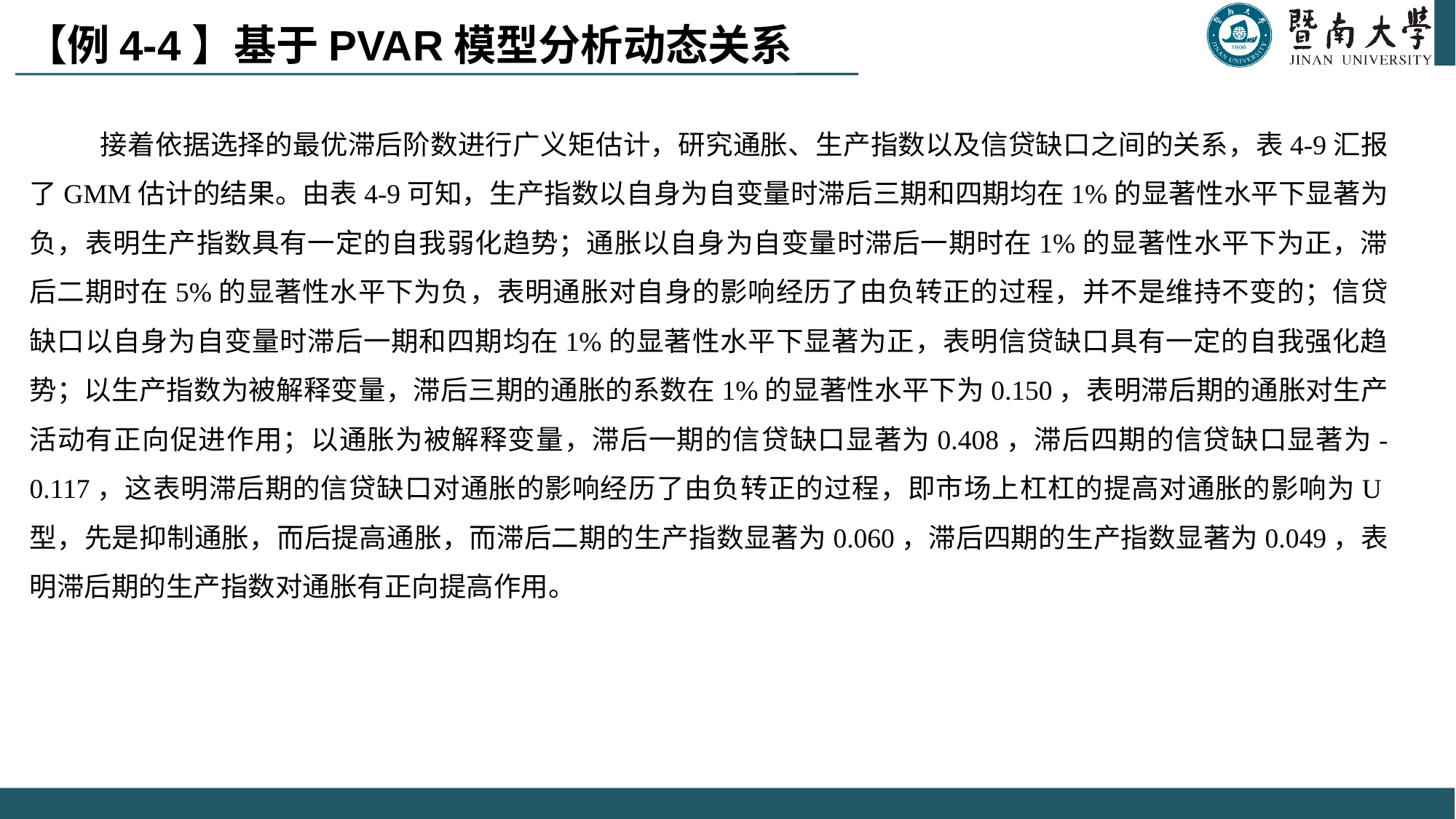

【例4-4】基于PVAR模型分析动态关系

     接着依据选择的最优滞后阶数进行广义矩估计，研究通胀、生产指数以及信贷缺口之间的关系，表4-9汇报了GMM估计的结果。由表4-9可知，生产指数以自身为自变量时滞后三期和四期均在1%的显著性水平下显著为负，表明生产指数具有一定的自我弱化趋势；通胀以自身为自变量时滞后一期时在1%的显著性水平下为正，滞后二期时在5%的显著性水平下为负，表明通胀对自身的影响经历了由负转正的过程，并不是维持不变的；信贷缺口以自身为自变量时滞后一期和四期均在1%的显著性水平下显著为正，表明信贷缺口具有一定的自我强化趋势；以生产指数为被解释变量，滞后三期的通胀的系数在1%的显著性水平下为0.150，表明滞后期的通胀对生产活动有正向促进作用；以通胀为被解释变量，滞后一期的信贷缺口显著为0.408，滞后四期的信贷缺口显著为-0.117，这表明滞后期的信贷缺口对通胀的影响经历了由负转正的过程，即市场上杠杠的提高对通胀的影响为U型，先是抑制通胀，而后提高通胀，而滞后二期的生产指数显著为0.060，滞后四期的生产指数显著为0.049，表明滞后期的生产指数对通胀有正向提高作用。